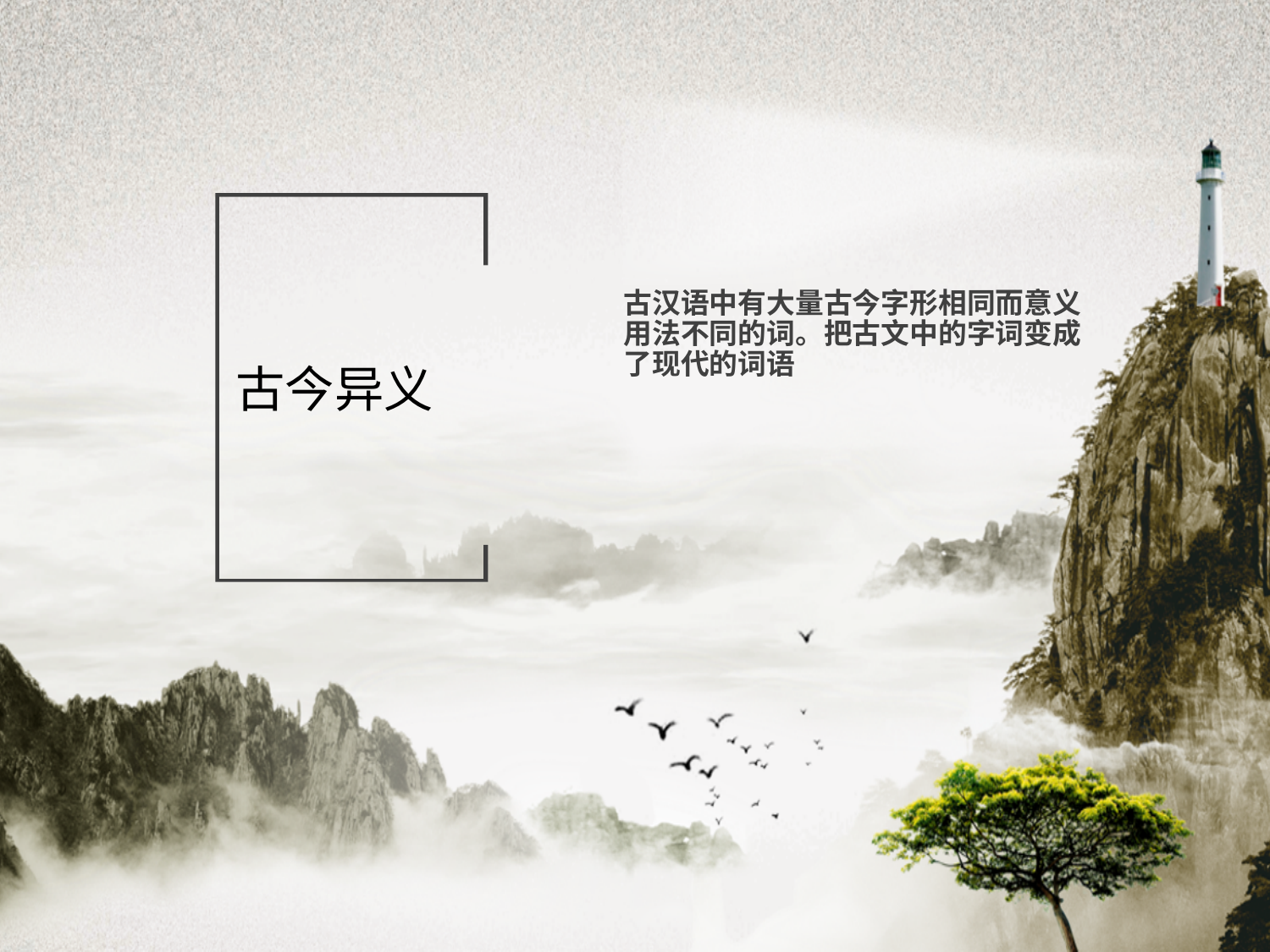

# 古汉语中有大量古今字形相同而意义用法不同的词。把古文中的字词变成了现代的词语
古今异义